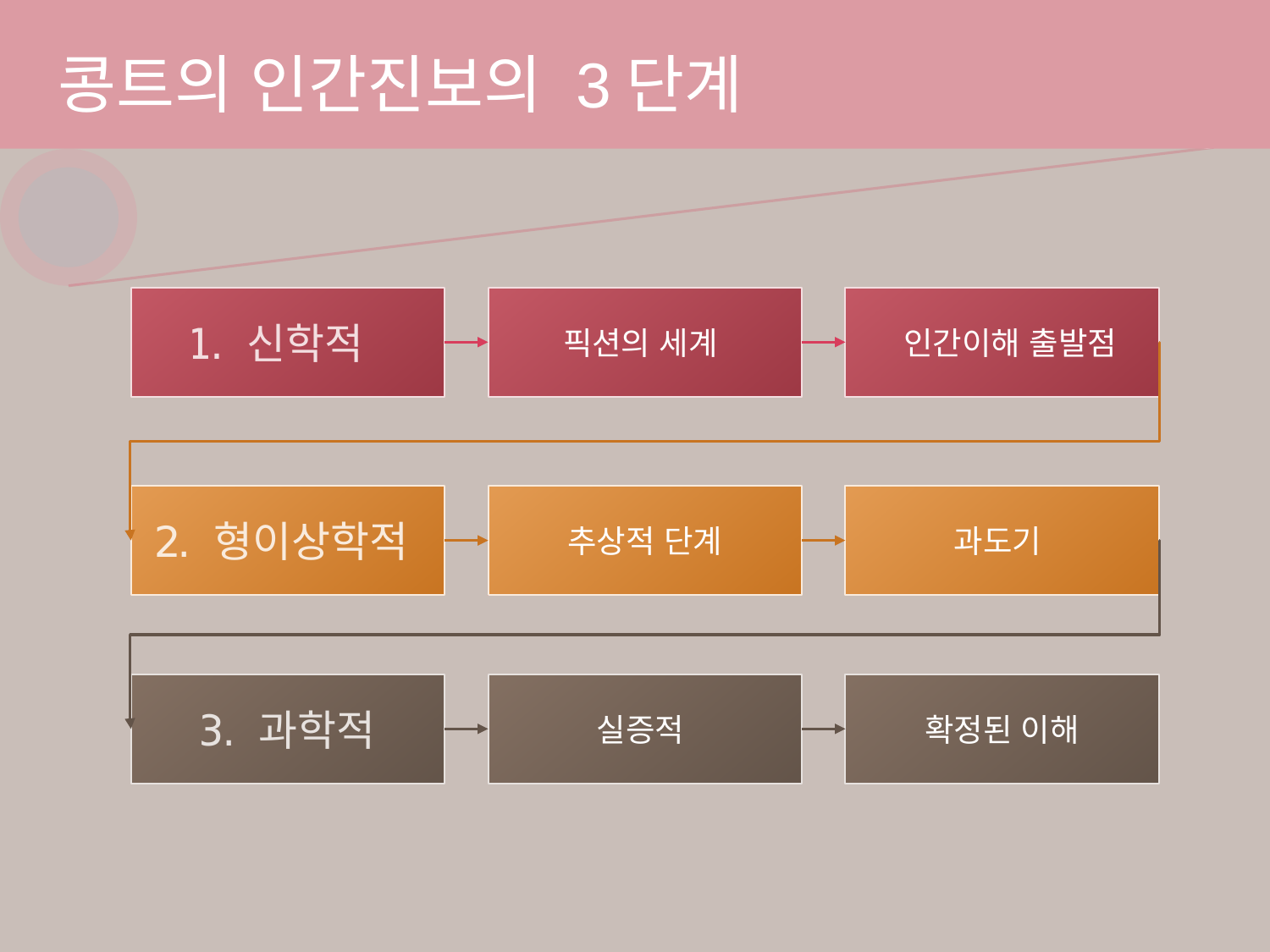

# 콩트의 인간진보의 3단계
1. 신학적
픽션의 세계
 인간이해 출발점
2. 형이상학적
추상적 단계
과도기
3. 과학적
실증적
확정된 이해